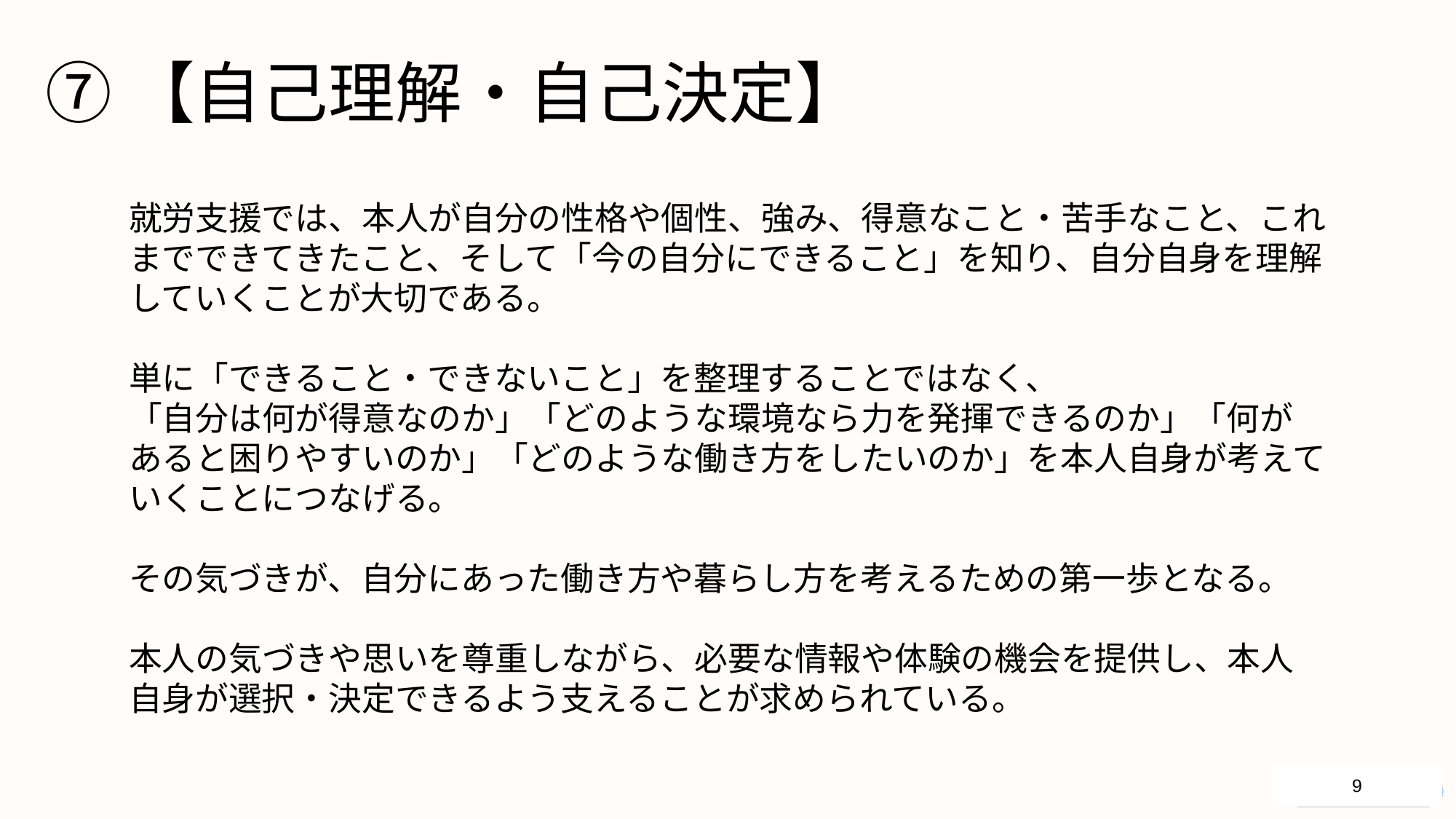

⑦【自己理解・自己決定】

就労支援では、本人が自分の性格や個性、強み、得意なこと・苦手なこと、これまでできてきたこと、そして「今の自分にできること」を知り、自分自身を理解していくことが大切である。

単に「できること・できないこと」を整理することではなく、
「自分は何が得意なのか」「どのような環境なら力を発揮できるのか」「何があると困りやすいのか」「どのような働き方をしたいのか」を本人自身が考えていくことにつなげる。

その気づきが、自分にあった働き方や暮らし方を考えるための第一歩となる。

本人の気づきや思いを尊重しながら、必要な情報や体験の機会を提供し、本人自身が選択・決定できるよう支えることが求められている。

9